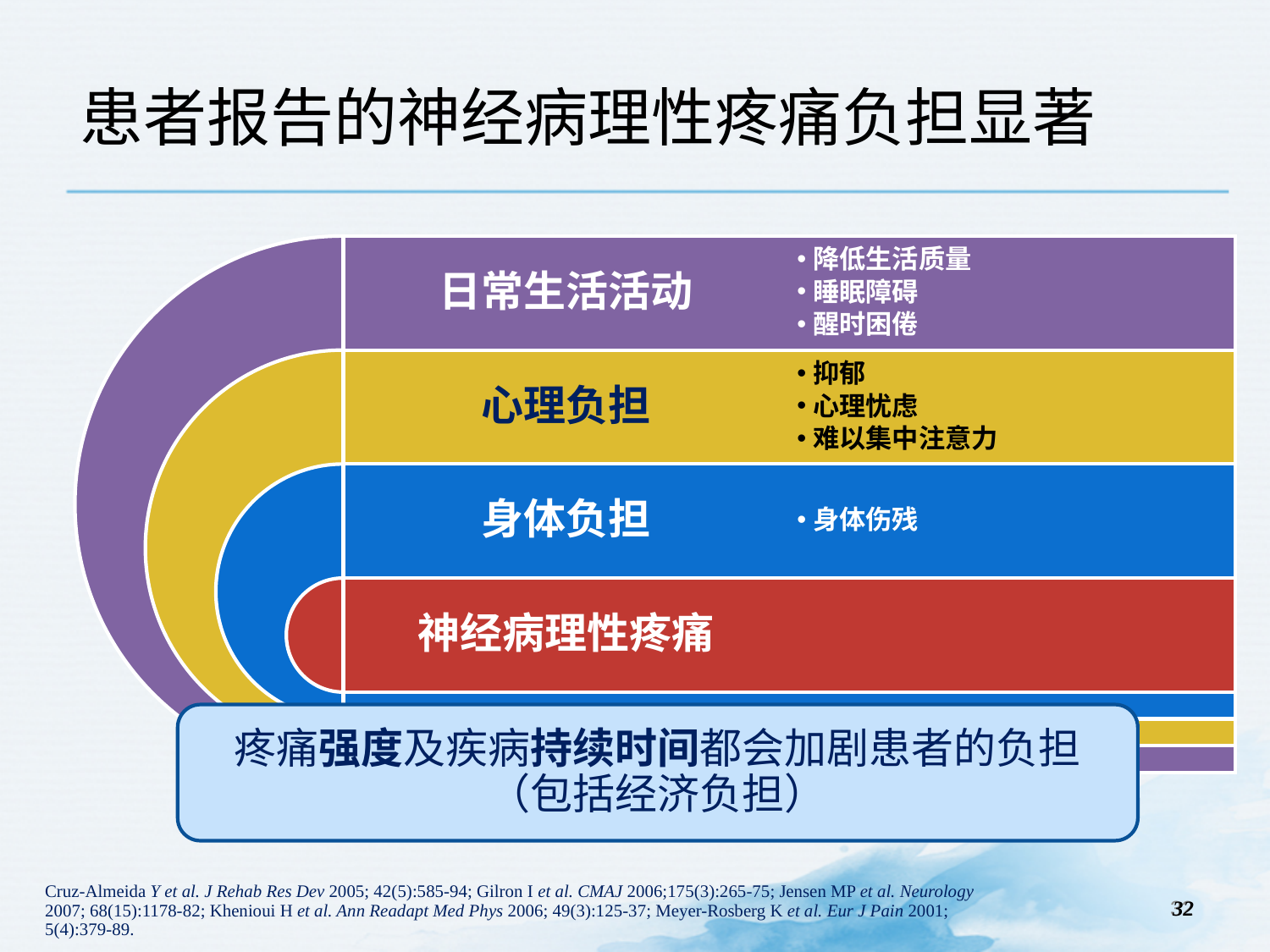

患者报告的神经病理性疼痛负担显著

日常生活活动

降低生活质量
睡眠障碍
醒时困倦

心理负担

抑郁
心理忧虑
难以集中注意力

身体负担

身体伤残

神经病理性疼痛
疼痛强度及疾病持续时间都会加剧患者的负担（包括经济负担）
Cruz-Almeida Y et al. J Rehab Res Dev 2005; 42(5):585-94; Gilron I et al. CMAJ 2006;175(3):265-75; Jensen MP et al. Neurology 2007; 68(15):1178-82; Khenioui H et al. Ann Readapt Med Phys 2006; 49(3):125-37; Meyer-Rosberg K et al. Eur J Pain 2001; 5(4):379-89.
32
32